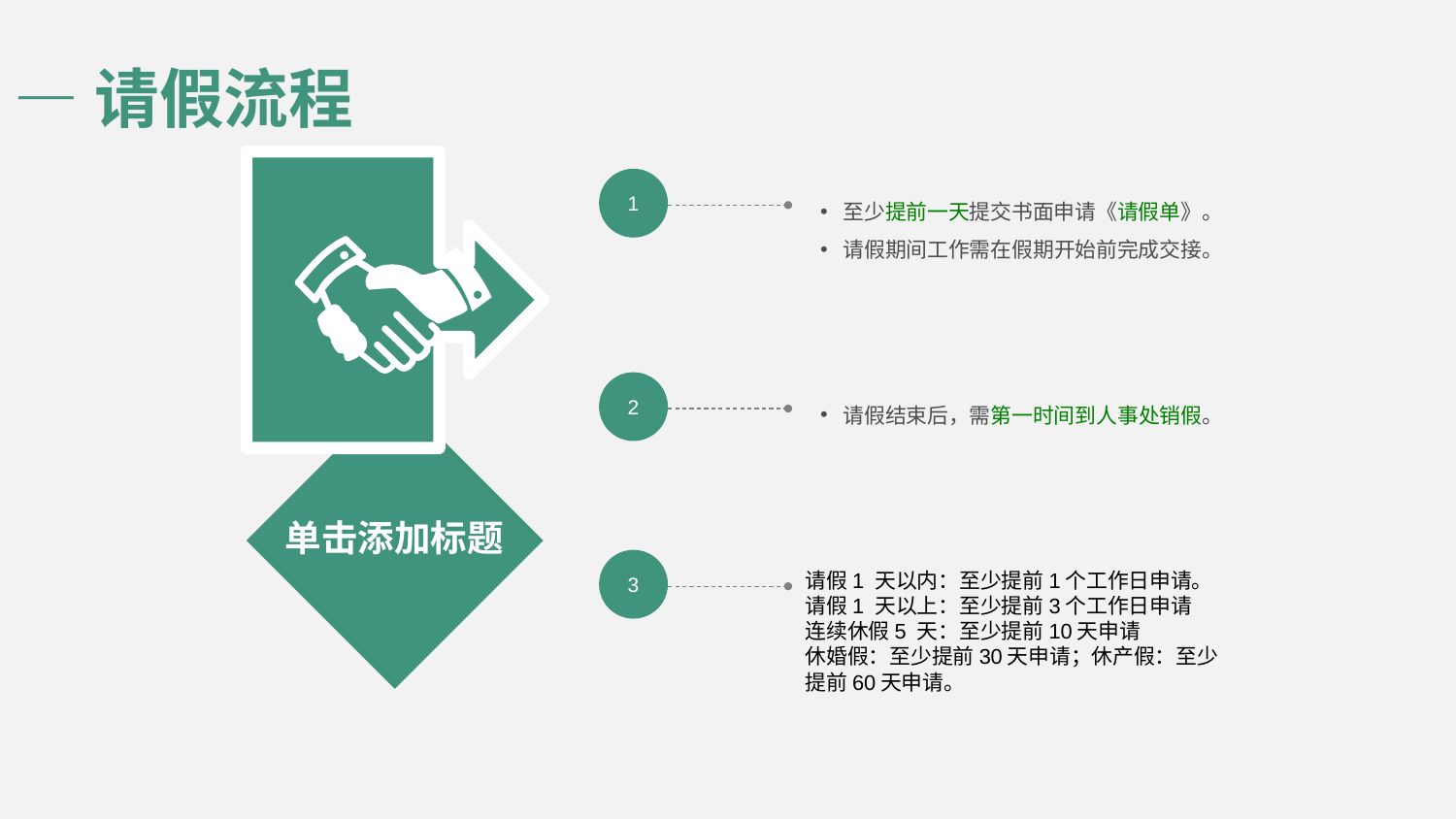

—请假流程

1
至少提前一天提交书面申请《请假单》。
请假期间工作需在假期开始前完成交接。

2
请假结束后，需第一时间到人事处销假。

单击添加标题
3
请假1 天以内：至少提前1个工作日申请。
请假1 天以上：至少提前3个工作日申请
连续休假5 天：至少提前10天申请
休婚假：至少提前30天申请；休产假：至少提前60天申请。